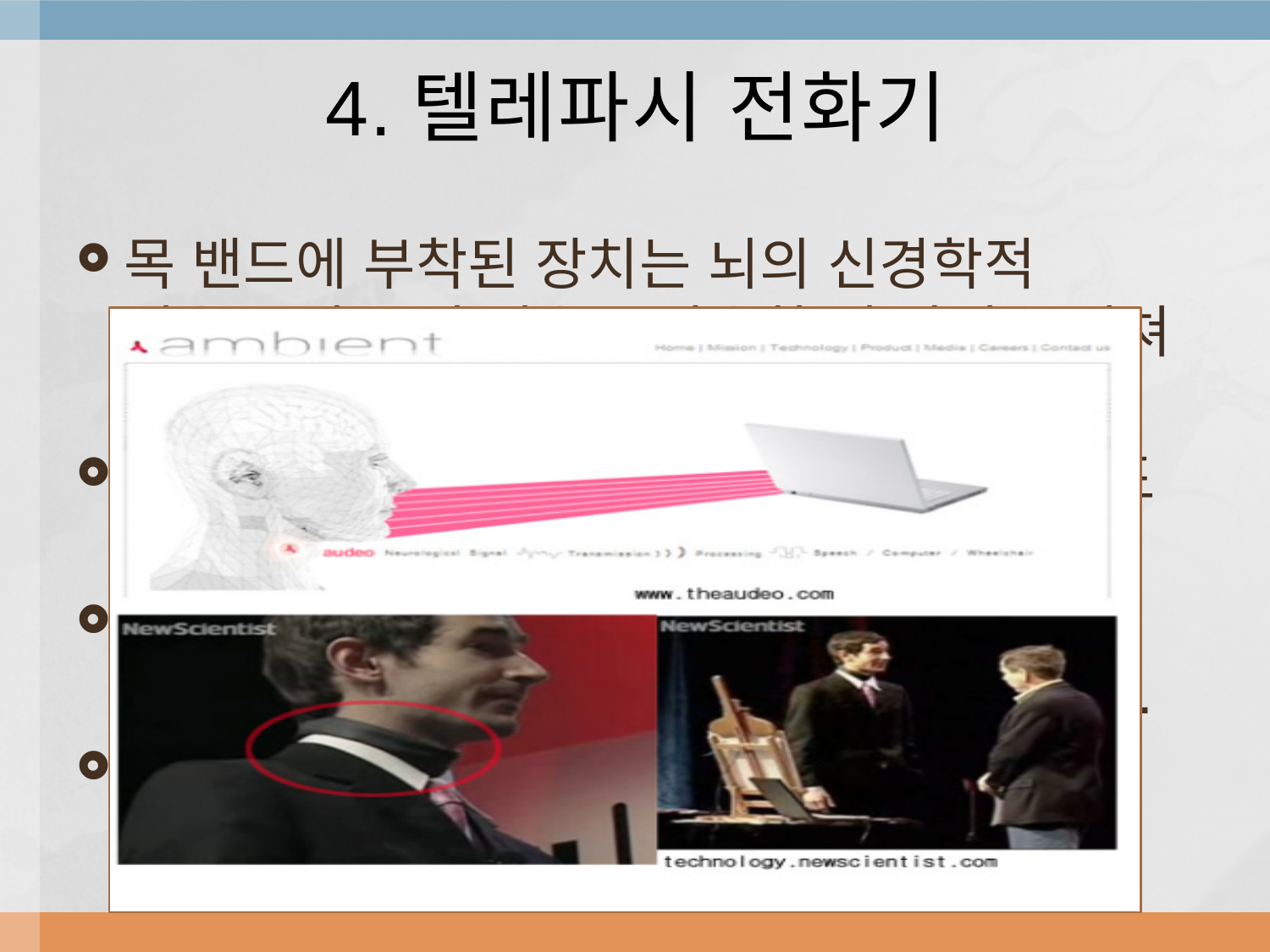

# 4.텔레파시 전화기
목 밴드에 부착된 장치는 뇌의 신경학적 신호를 읽고 이 신호는 암호화 및 과정을 거쳐 무선 컴퓨터 장치에서 음성으로 변환된다.
입 밖으로 소리를 내지 않으면서 다른 사람도 통화 할 수 있다.
특별한 훈련을 거친 후에야 원하는 생각을 전달하는 텔레파시 통화가 가능하다고 한다.
현재 150개의 단어를 인지할 수 있다.